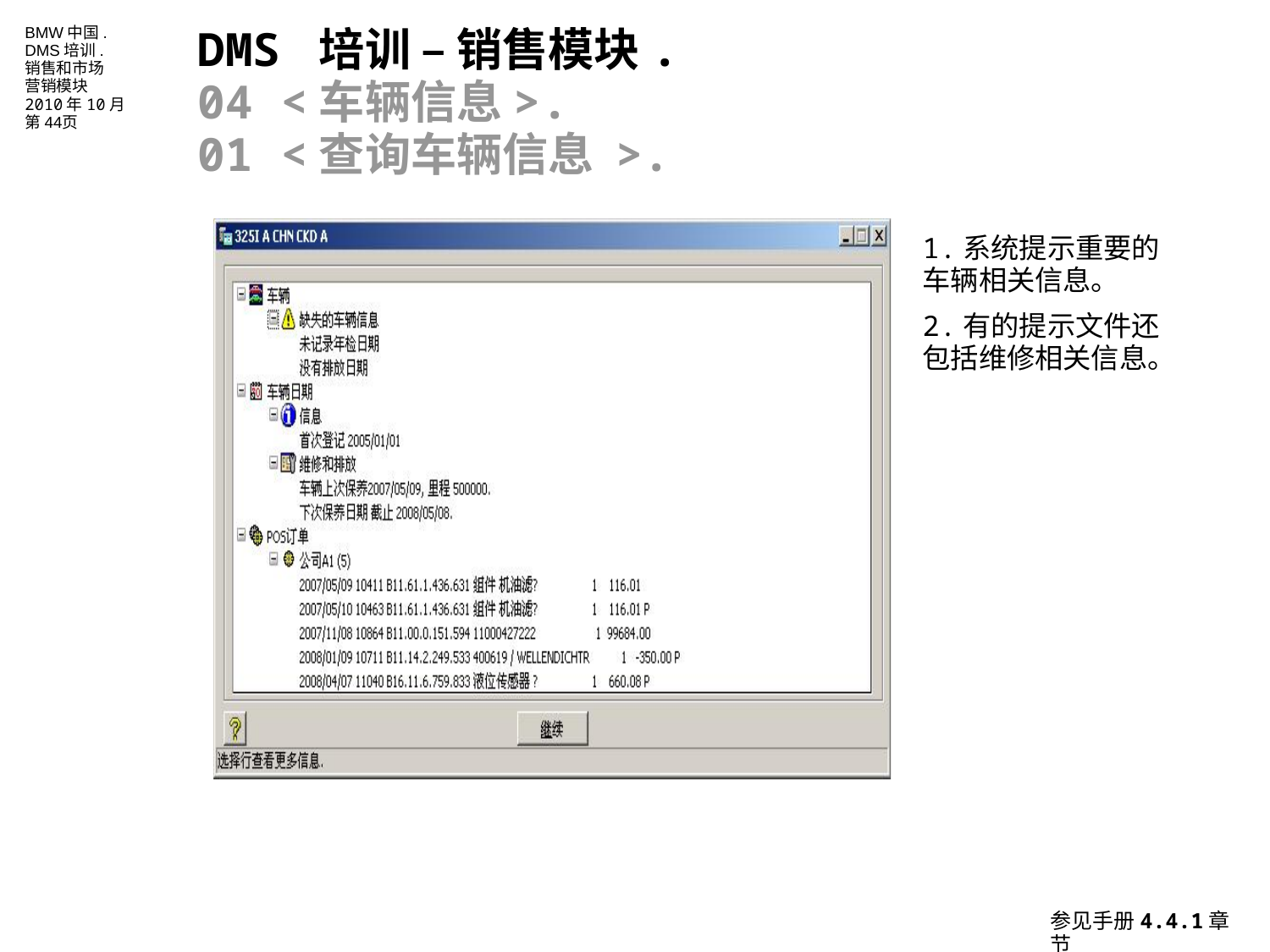

DMS 培训 – 销售模块.
04 <车辆信息>.
01 <查询车辆信息 >.

1.系统提示重要的车辆相关信息。
2.有的提示文件还包括维修相关信息。
参见手册4.4.1章节